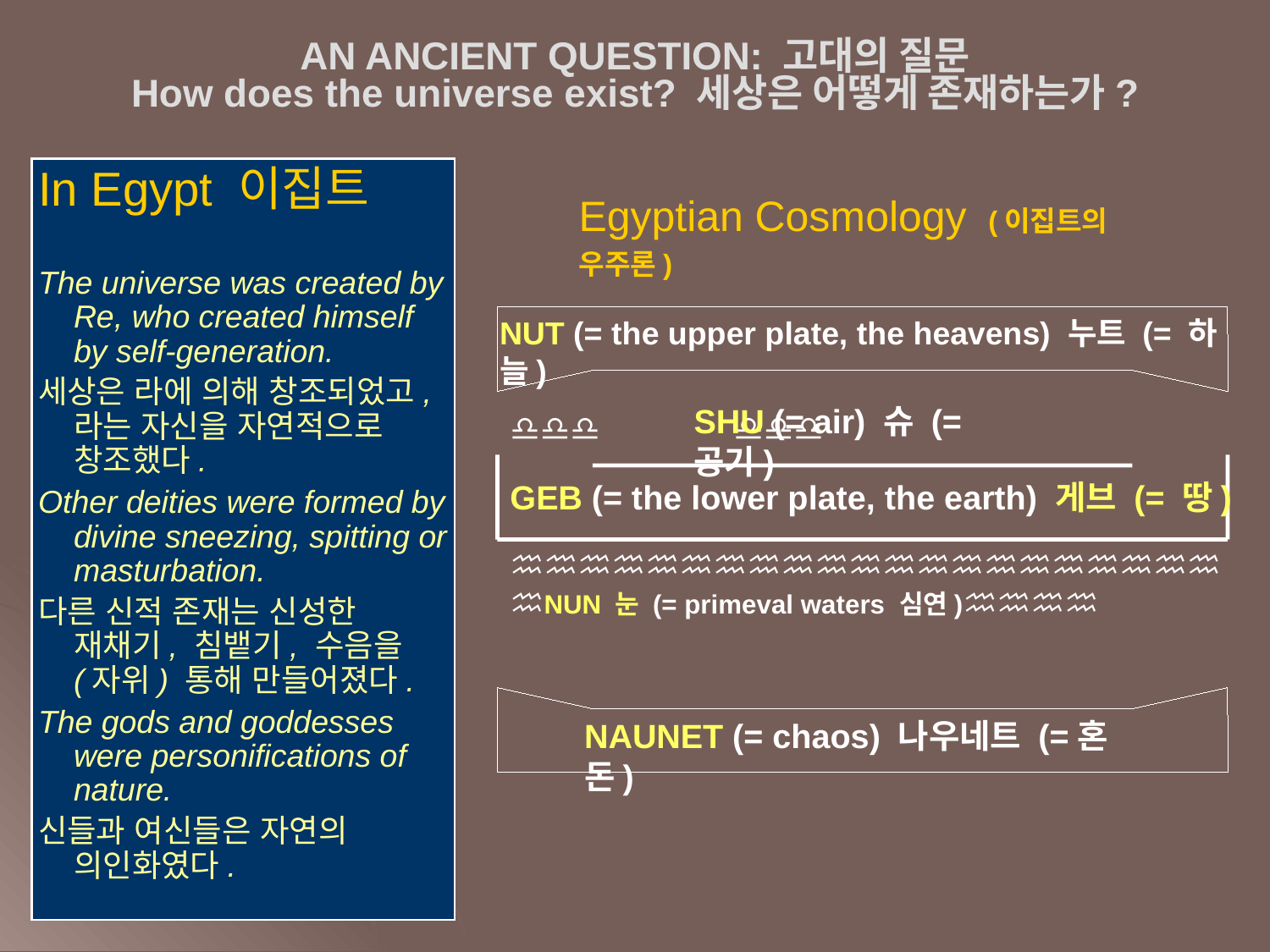

AN ANCIENT QUESTION: 고대의 질문
How does the universe exist? 세상은 어떻게 존재하는가?
Egyptian Cosmology (이집트의 우주론)
In Egypt 이집트

The universe was created by Re, who created himself by self-generation.
세상은 라에 의해 창조되었고, 라는 자신을 자연적으로 창조했다.
Other deities were formed by divine sneezing, spitting or masturbation.
다른 신적 존재는 신성한 재채기, 침뱉기, 수음을(자위) 통해 만들어졌다.
The gods and goddesses were personifications of nature.
신들과 여신들은 자연의 의인화였다.
NUT (= the upper plate, the heavens) 누트 (= 하늘)

SHU (= air) 슈 (= 공기)
♎♎♎               ♎♎♎

♒♒♒♒♒♒♒♒♒♒♒♒♒♒♒♒♒♒♒♒♒♒NUN 눈 (= primeval waters 심연)♒♒♒♒

GEB (= the lower plate, the earth) 게브 (= 땅)

NAUNET (= chaos) 나우네트 (=혼돈)